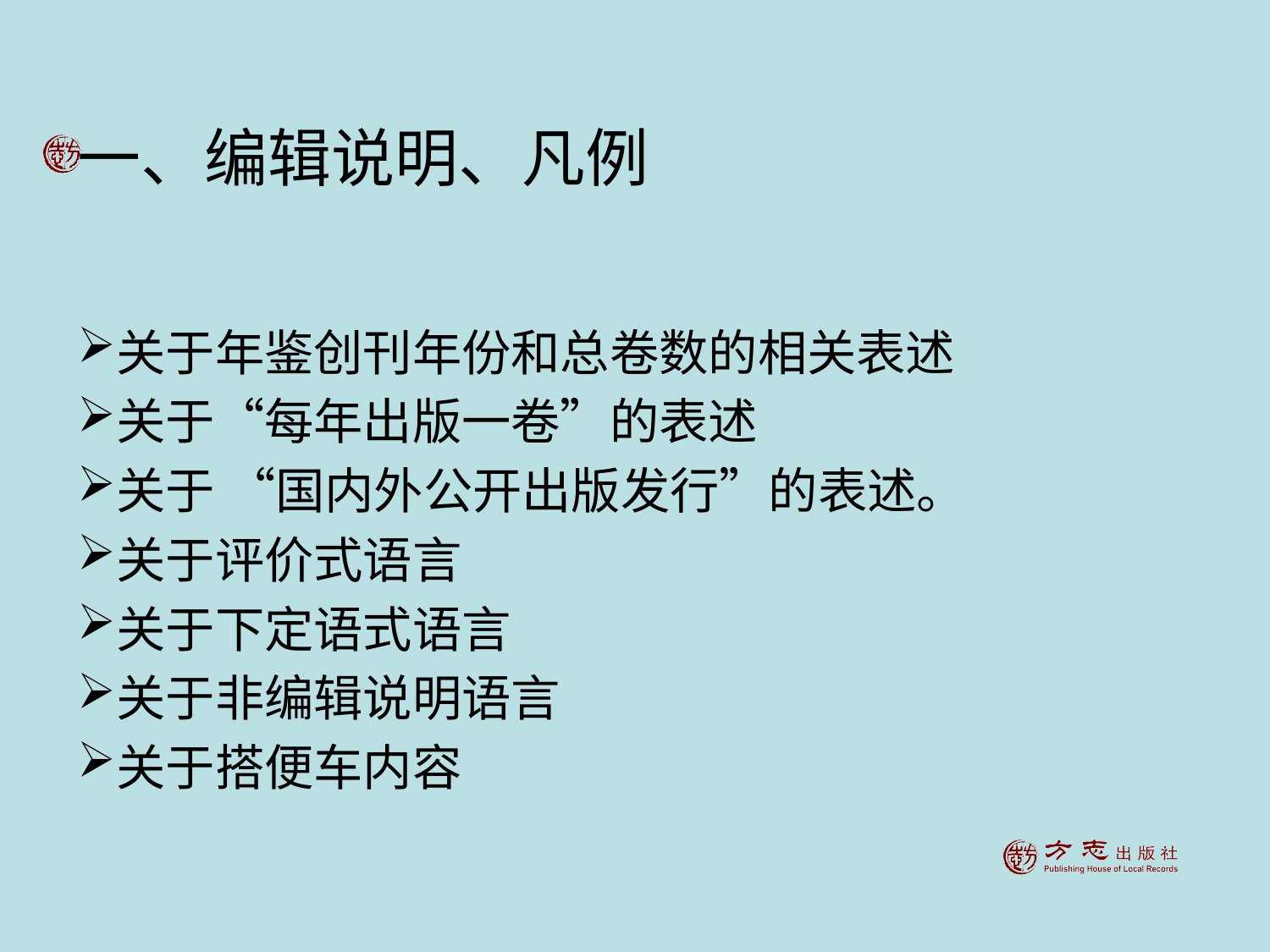

# 一、编辑说明、凡例

关于年鉴创刊年份和总卷数的相关表述
关于“每年出版一卷”的表述
关于 “国内外公开出版发行”的表述。
关于评价式语言
关于下定语式语言
关于非编辑说明语言
关于搭便车内容